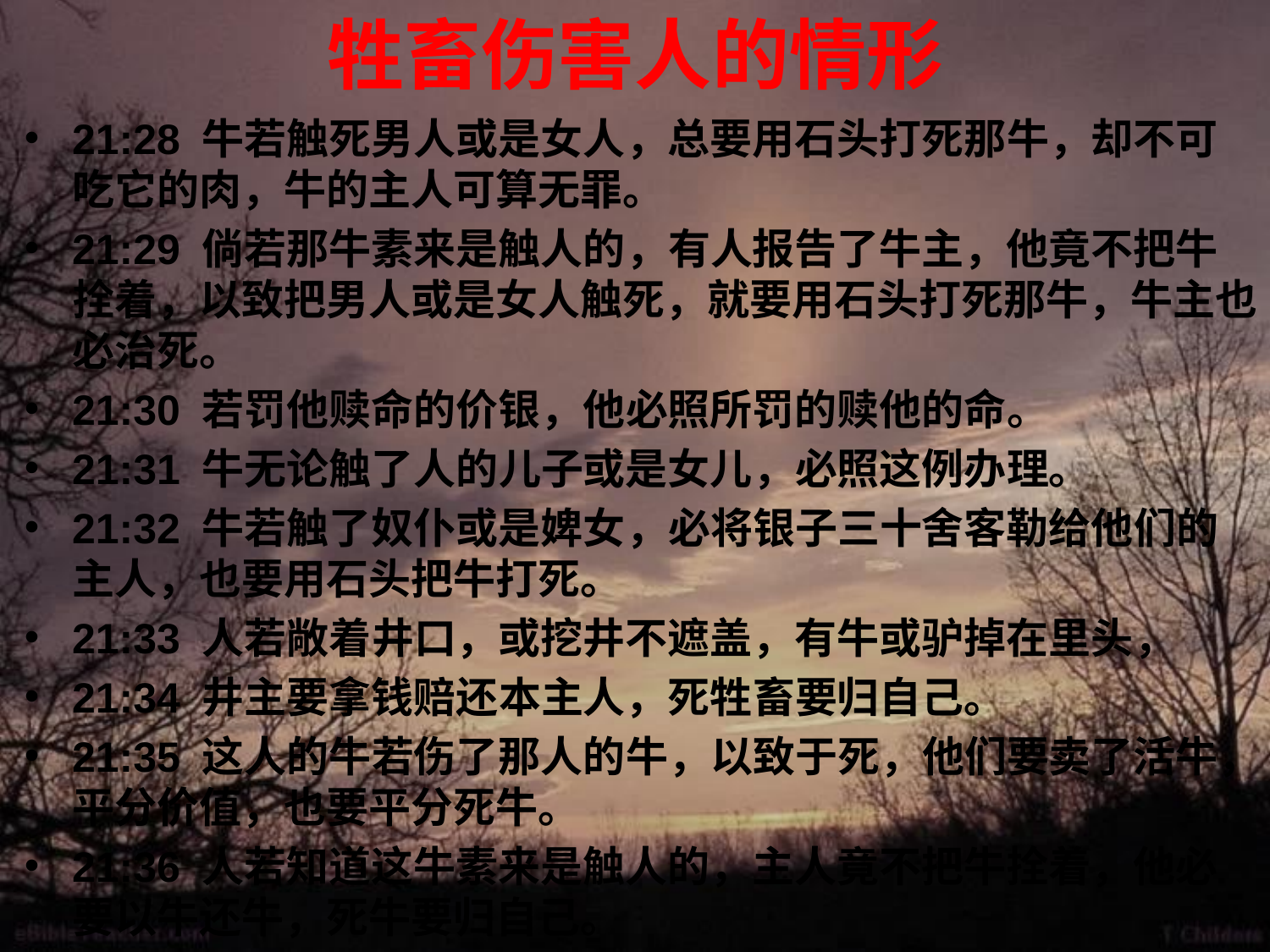

# 牲畜伤害人的情形
21:28 牛若触死男人或是女人，总要用石头打死那牛，却不可吃它的肉，牛的主人可算无罪。
21:29 倘若那牛素来是触人的，有人报告了牛主，他竟不把牛拴着，以致把男人或是女人触死，就要用石头打死那牛，牛主也必治死。
21:30 若罚他赎命的价银，他必照所罚的赎他的命。
21:31 牛无论触了人的儿子或是女儿，必照这例办理。
21:32 牛若触了奴仆或是婢女，必将银子三十舍客勒给他们的主人，也要用石头把牛打死。
21:33 人若敞着井口，或挖井不遮盖，有牛或驴掉在里头，
21:34 井主要拿钱赔还本主人，死牲畜要归自己。
21:35 这人的牛若伤了那人的牛，以致于死，他们要卖了活牛，平分价值，也要平分死牛。
21:36 人若知道这牛素来是触人的，主人竟不把牛拴着，他必要以牛还牛，死牛要归自己。